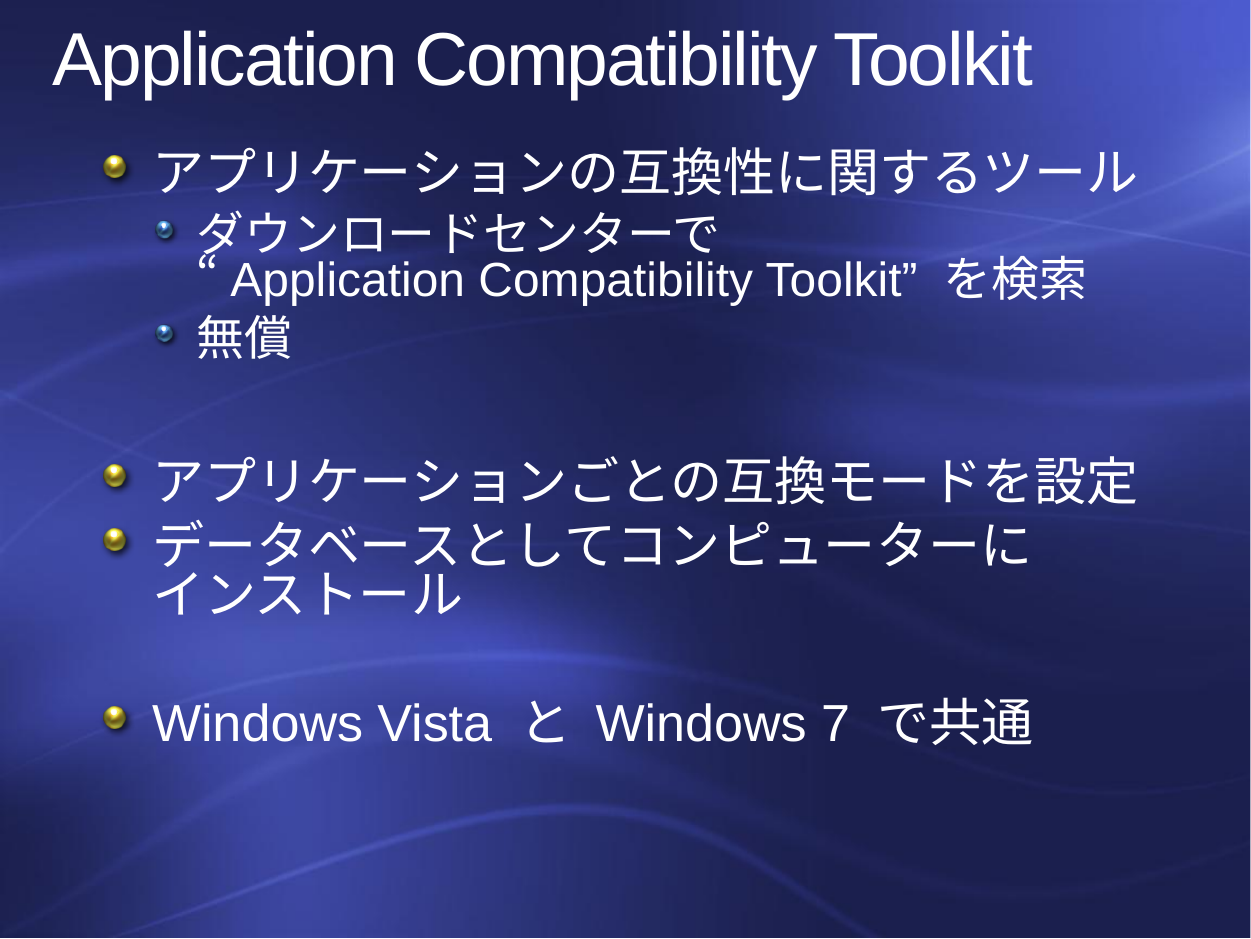

# Application Compatibility Toolkit
アプリケーションの互換性に関するツール
ダウンロードセンターで
“Application Compatibility Toolkit” を検索
無償

アプリケーションごとの互換モードを設定
データベースとしてコンピューターに
インストール

Windows Vista と Windows 7 で共通